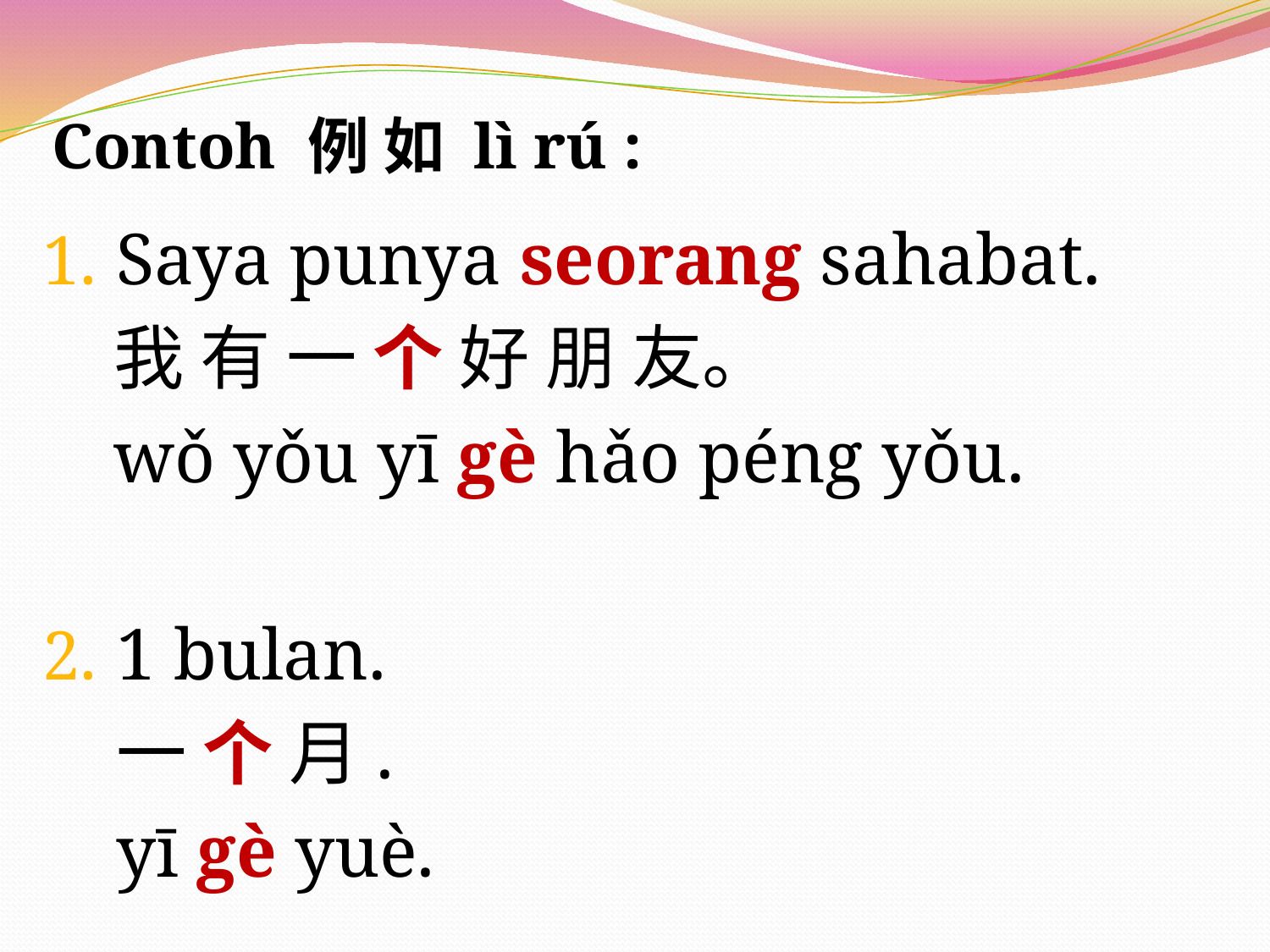

Contoh 例 如 lì rú :
Saya punya seorang sahabat.
	我 有 一 个 好 朋 友。
	wǒ yǒu yī gè hǎo péng yǒu.

1 bulan.
	一 个 月.
yī gè yuè.